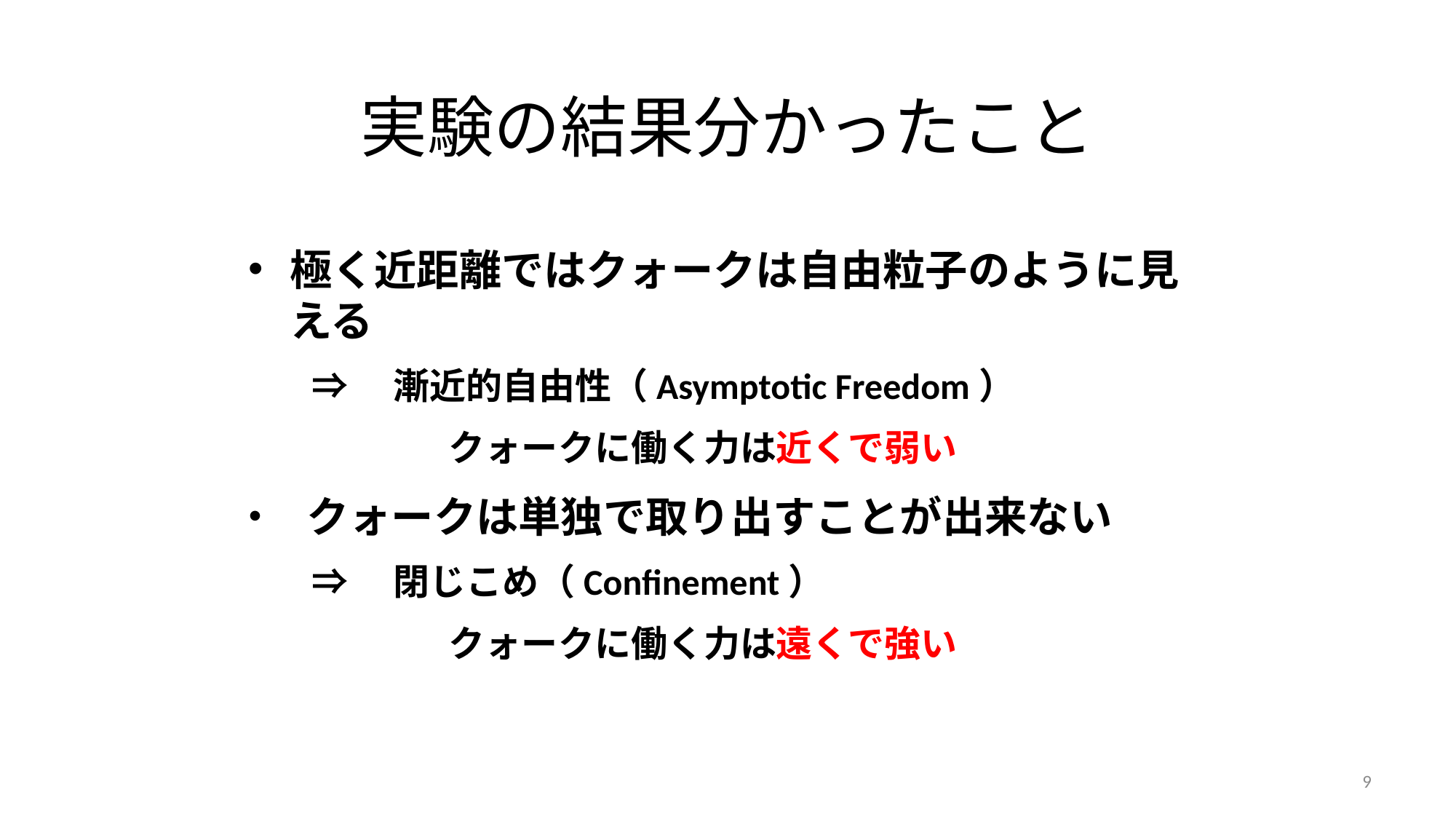

# 実験の結果分かったこと
極く近距離ではクォークは自由粒子のように見える
 ⇒　漸近的自由性（Asymptotic Freedom）
　　　　クォークに働く力は近くで弱い
 クォークは単独で取り出すことが出来ない
 ⇒　閉じこめ（Confinement）
　　　　クォークに働く力は遠くで強い
9